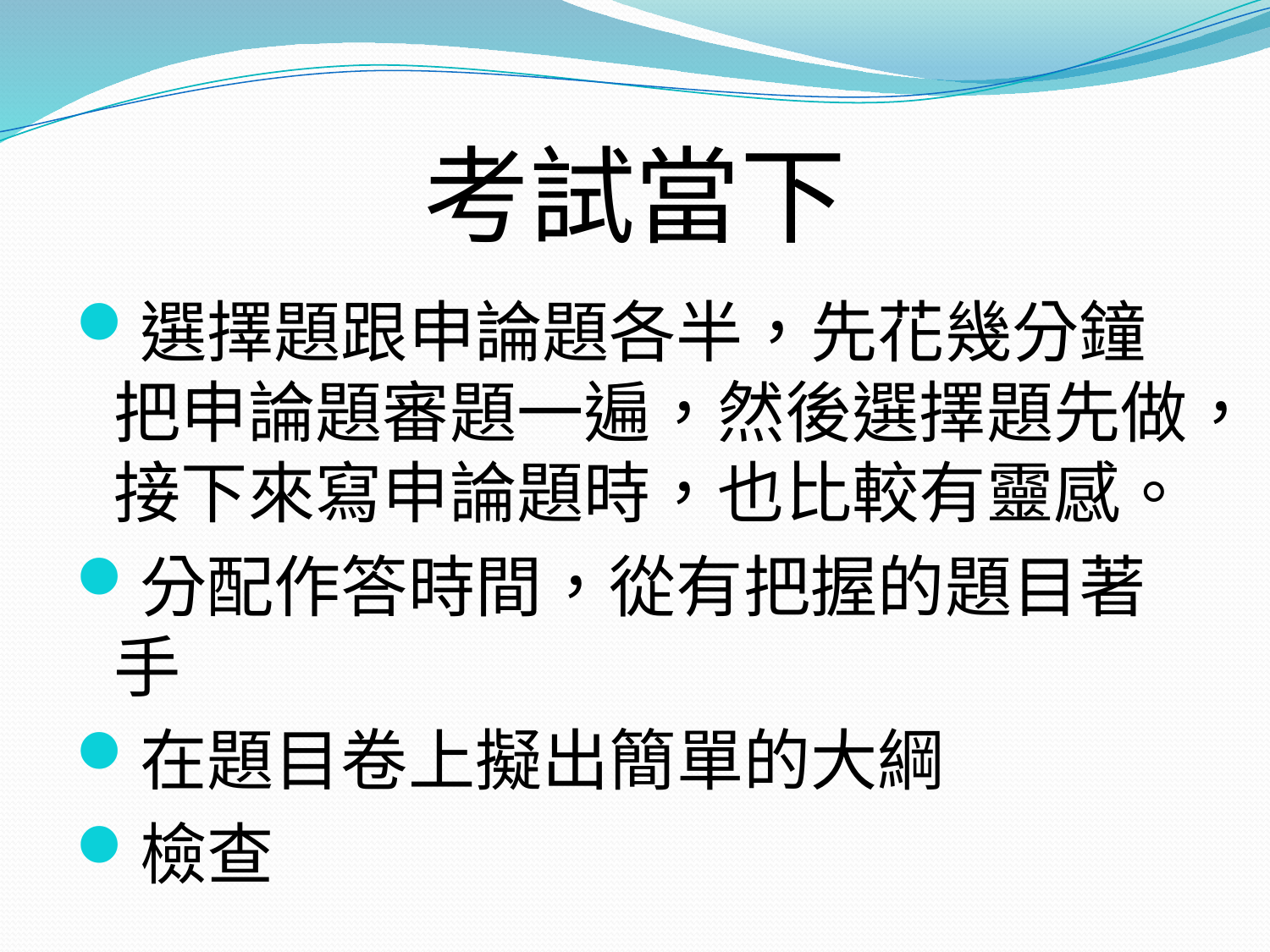

# 考試當下
選擇題跟申論題各半，先花幾分鐘把申論題審題一遍，然後選擇題先做，接下來寫申論題時，也比較有靈感。
分配作答時間，從有把握的題目著手
在題目卷上擬出簡單的大綱
檢查